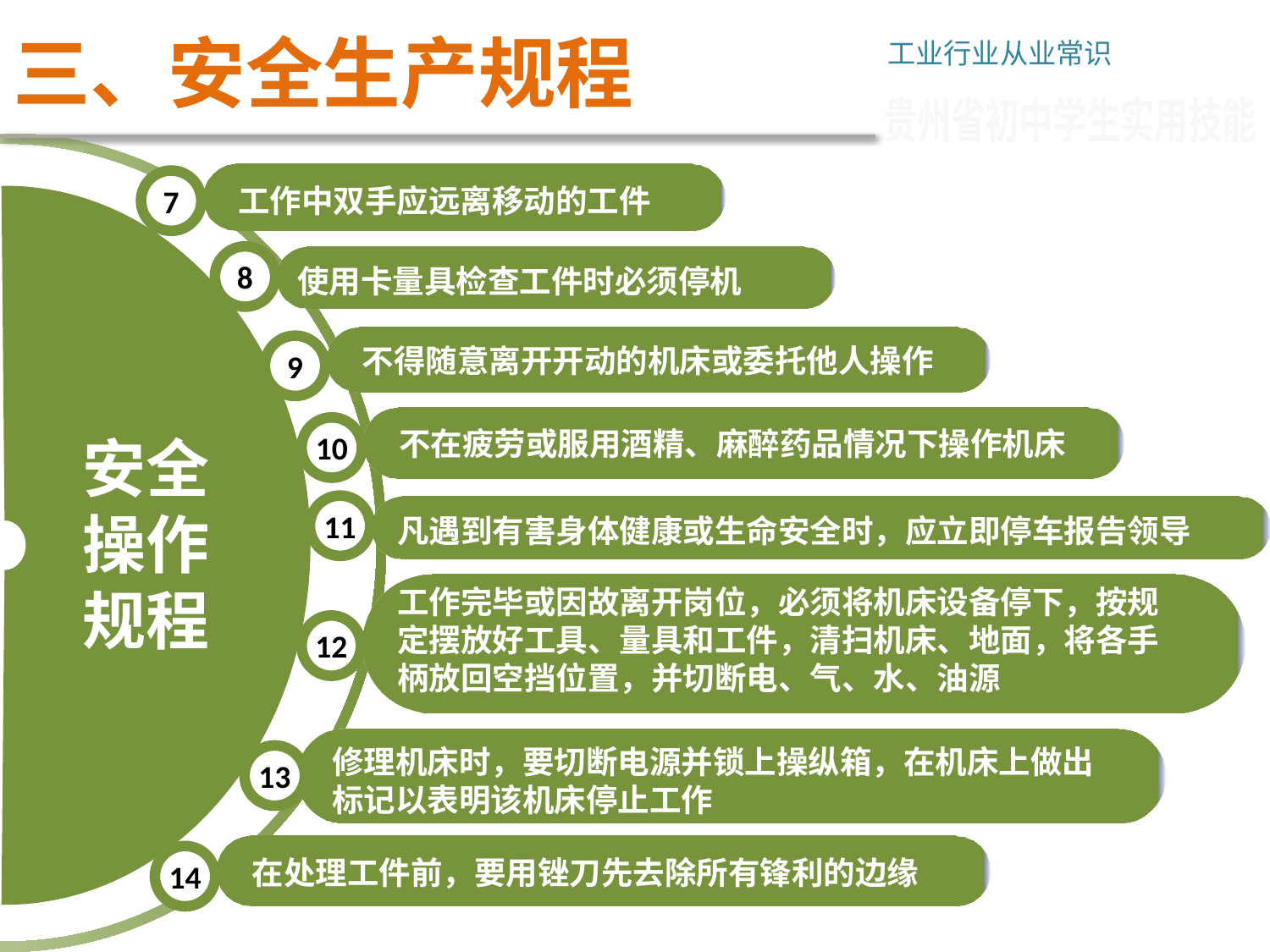

# 三、安全生产规程
工业行业从业常识
贵州省初中学生实用技能

7
工作中双手应远离移动的工件

8

使用卡量具检查工件时必须停机

不得随意离开开动的机床或委托他人操作
9

10
不在疲劳或服用酒精、麻醉药品情况下操作机床
安全操作规程
在清理机床前， 必须关闭机器电源
11

凡遇到有害身体健康或生命安全时，应立即停车报告领导

工作完毕或因故离开岗位，必须将机床设备停下，按规定摆放好工具、量具和工件，清扫机床、地面，将各手柄放回空挡位置，并切断电、气、水、油源
12

修理机床时，要切断电源并锁上操纵箱，在机床上做出标记以表明该机床停止工作
13

14
在处理工件前，要用锉刀先去除所有锋利的边缘